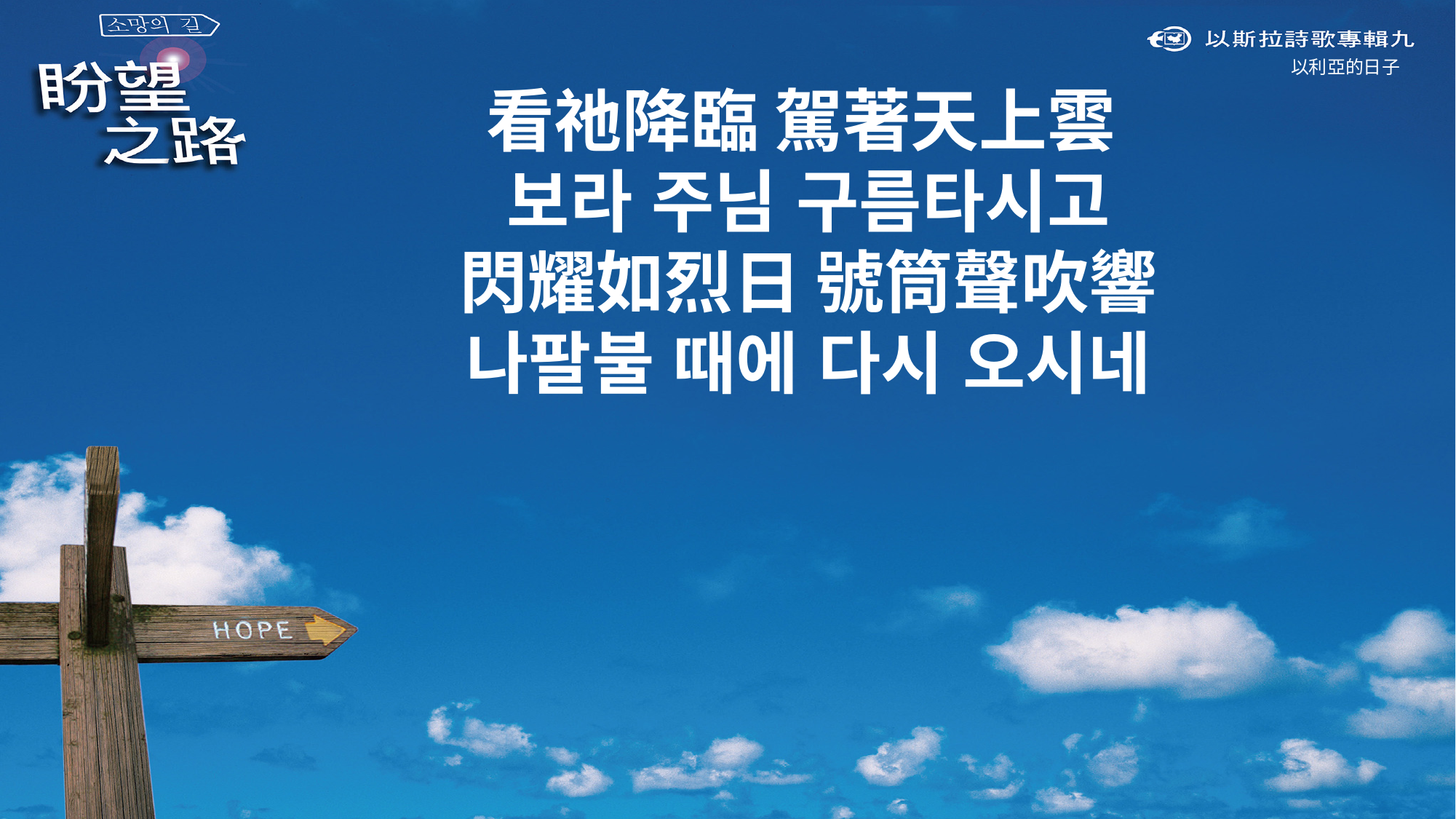

以利亞的日子
看祂降臨 駕著天上雲
보라 주님 구름타시고
閃耀如烈日 號筒聲吹響
나팔불 때에 다시 오시네